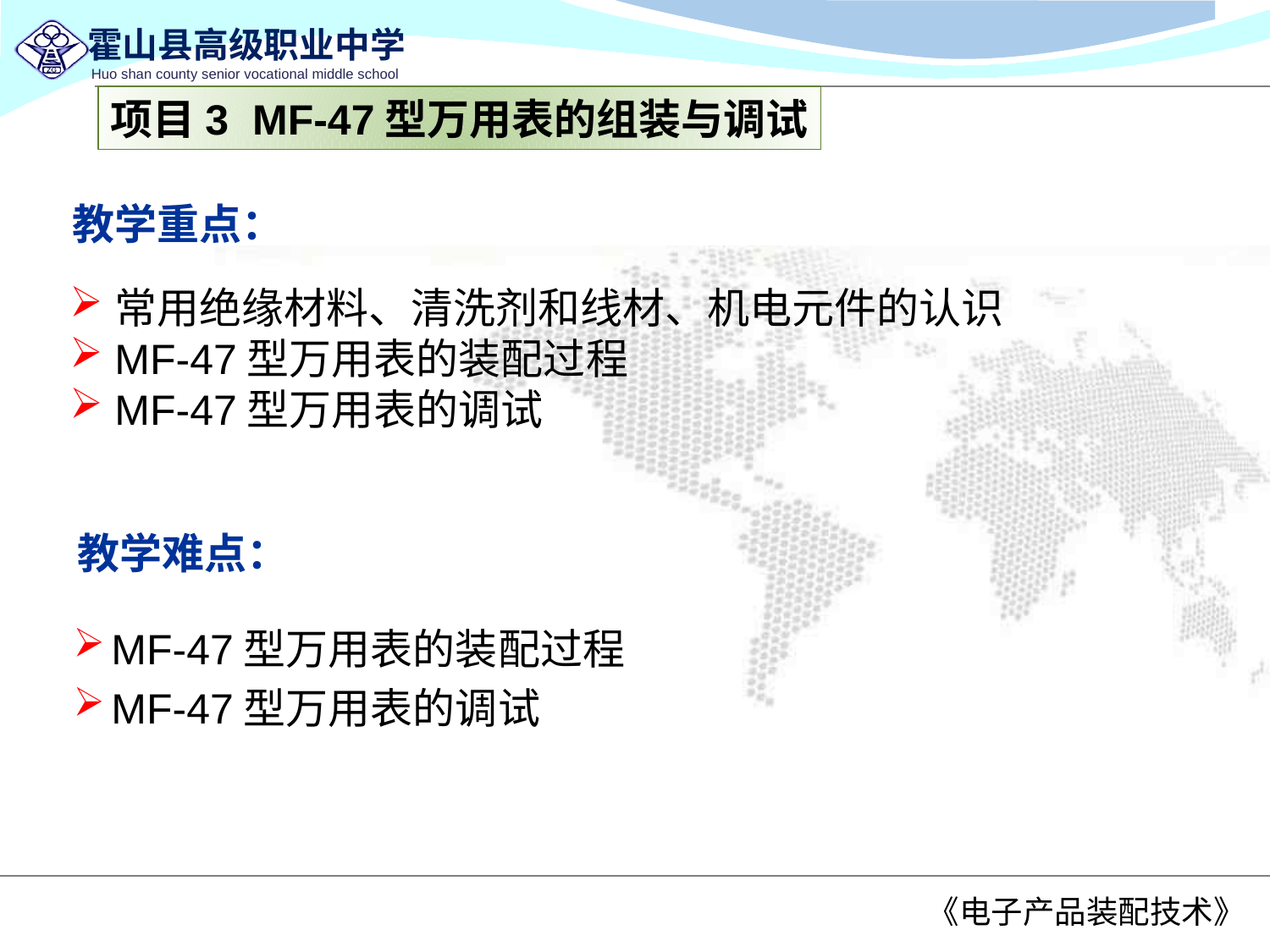

项目3  MF-47型万用表的组装与调试
教学重点：
常用绝缘材料、清洗剂和线材、机电元件的认识
MF-47型万用表的装配过程
MF-47型万用表的调试

教学难点：
MF-47型万用表的装配过程
MF-47型万用表的调试